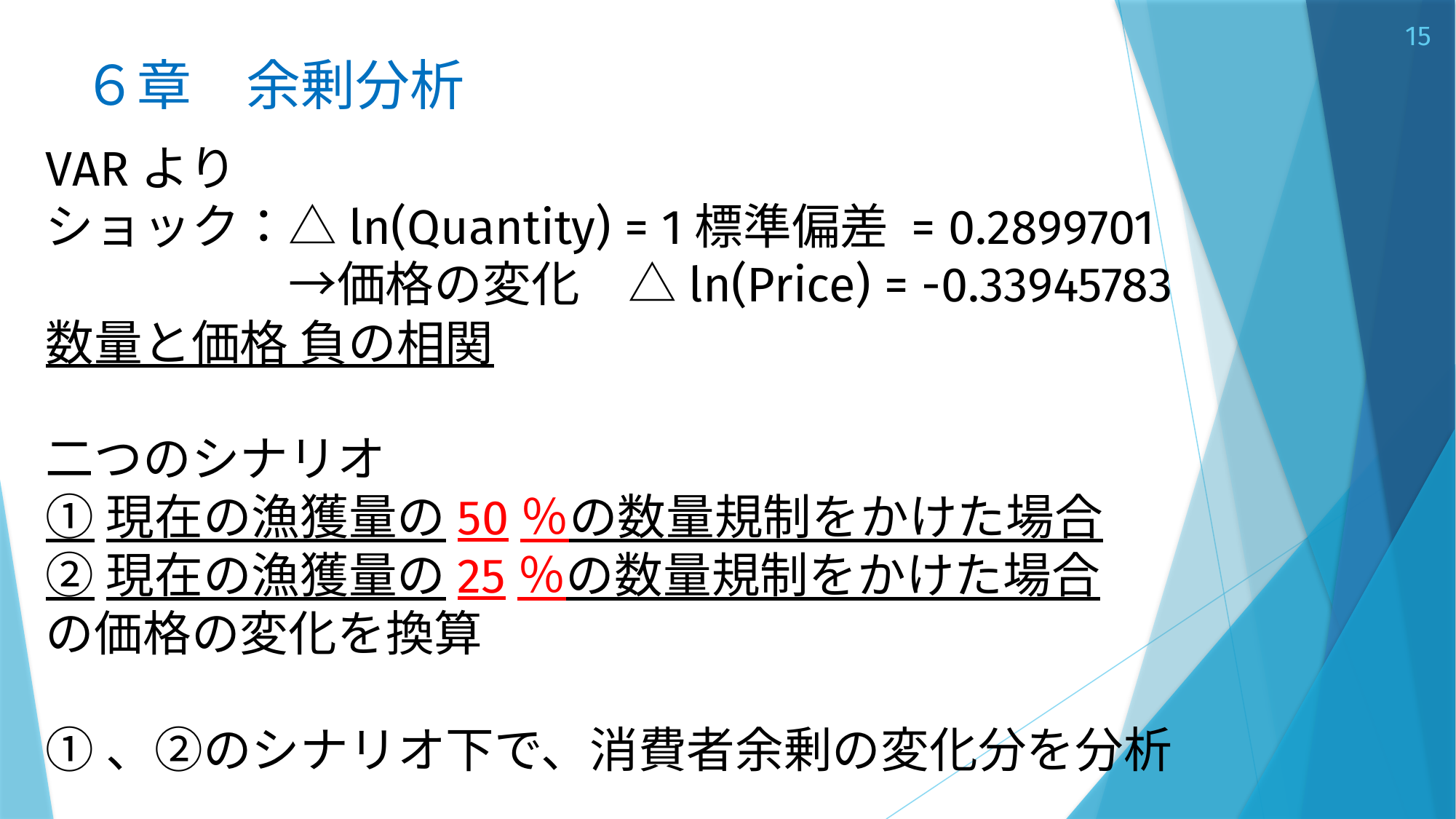

15
# ６章　余剰分析
VARより
ショック：△ln(Quantity) = 1標準偏差 = 0.2899701
　　　　　→価格の変化　△ln(Price) = -0.33945783
数量と価格 負の相関

二つのシナリオ
①現在の漁獲量の50％の数量規制をかけた場合
②現在の漁獲量の25％の数量規制をかけた場合
の価格の変化を換算

①、②のシナリオ下で、消費者余剰の変化分を分析